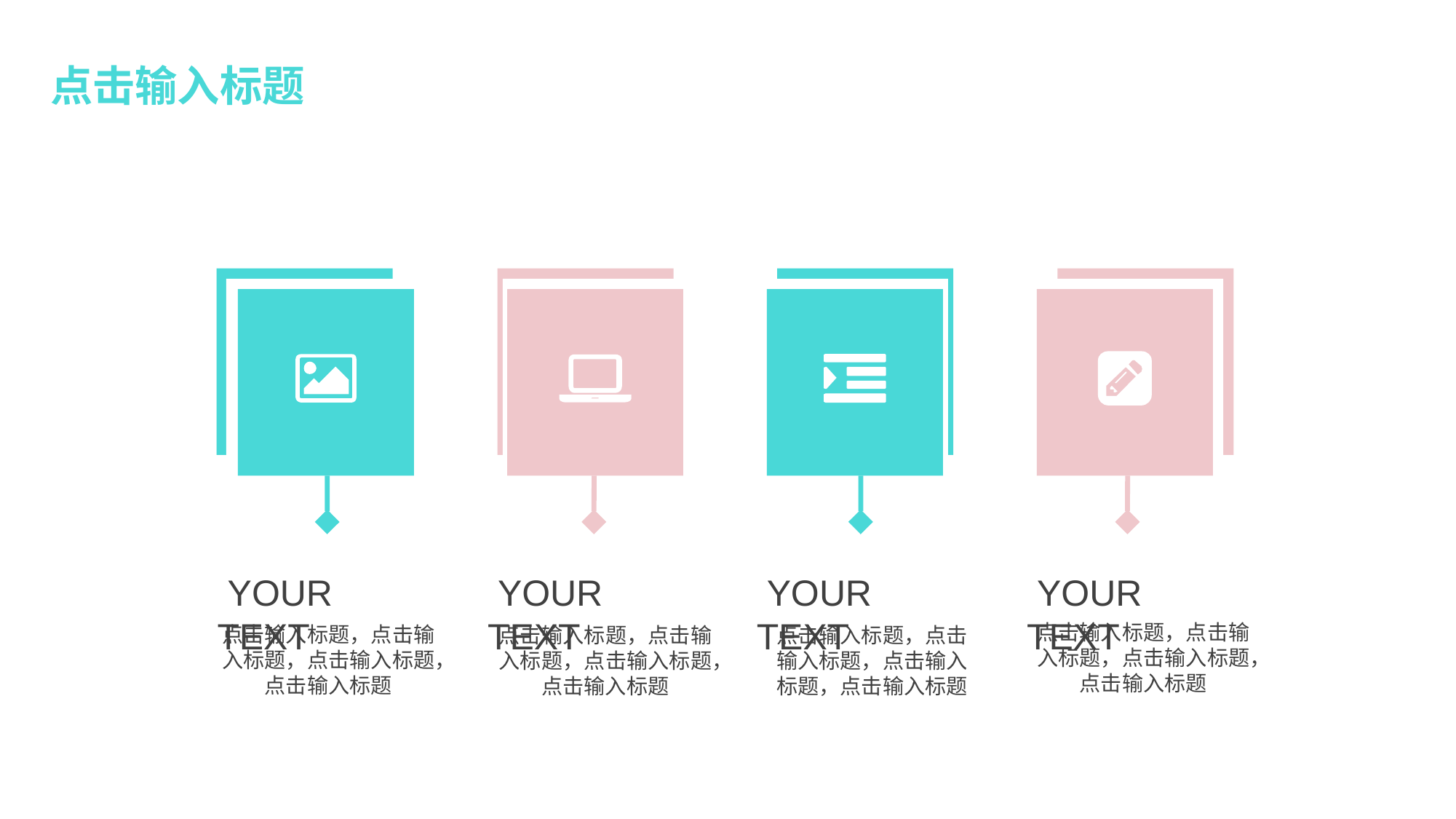

点击输入标题

 YOUR TEXT
点击输入标题，点击输入标题，点击输入标题，点击输入标题
 YOUR TEXT
点击输入标题，点击输入标题，点击输入标题，点击输入标题
 YOUR TEXT
点击输入标题，点击输入标题，点击输入标题，点击输入标题
 YOUR TEXT
点击输入标题，点击输入标题，点击输入标题，点击输入标题